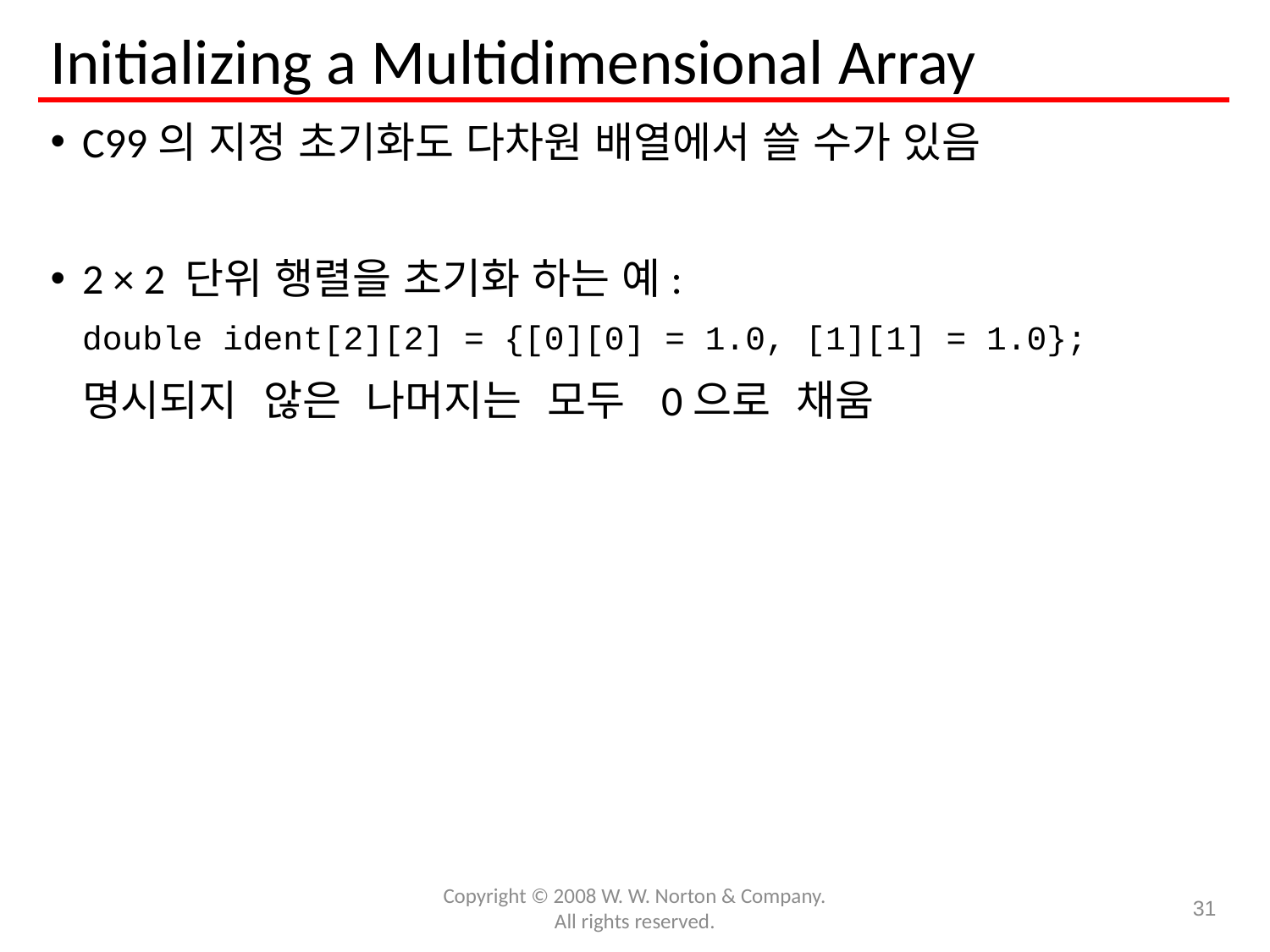

# Initializing a Multidimensional Array
C99의 지정 초기화도 다차원 배열에서 쓸 수가 있음

2 × 2 단위 행렬을 초기화 하는 예:
	double ident[2][2] = {[0][0] = 1.0, [1][1] = 1.0};
	명시되지 않은 나머지는 모두 0으로 채움
Copyright © 2008 W. W. Norton & Company.
All rights reserved.
31